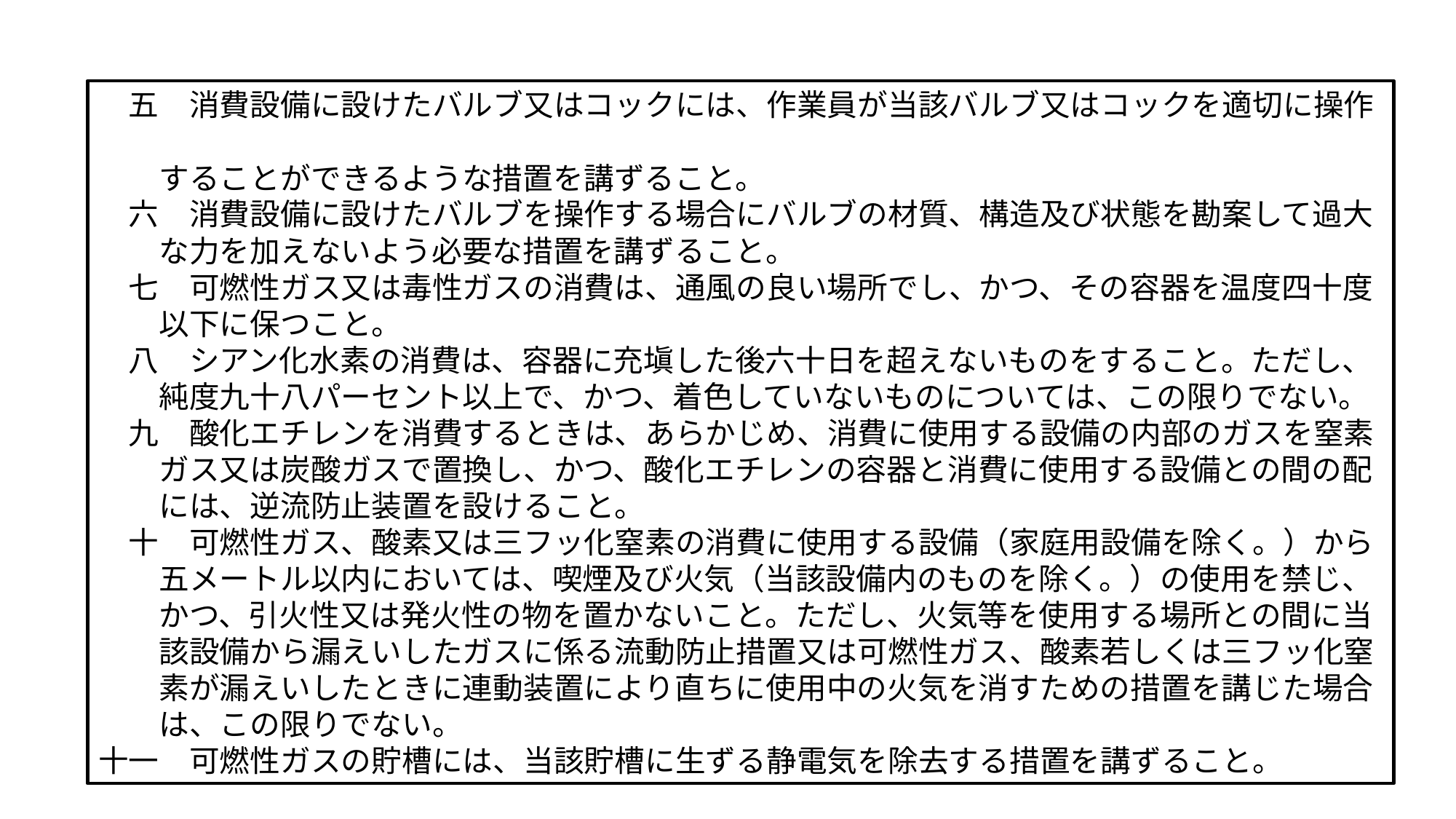

五　消費設備に設けたバルブ又はコックには、作業員が当該バルブ又はコックを適切に操作
　　することができるような措置を講ずること。
　六　消費設備に設けたバルブを操作する場合にバルブの材質、構造及び状態を勘案して過大
　　な力を加えないよう必要な措置を講ずること。
　七　可燃性ガス又は毒性ガスの消費は、通風の良い場所でし、かつ、その容器を温度四十度
　　以下に保つこと。
　八　シアン化水素の消費は、容器に充塡した後六十日を超えないものをすること。ただし、
　　純度九十八パーセント以上で、かつ、着色していないものについては、この限りでない。
　九　酸化エチレンを消費するときは、あらかじめ、消費に使用する設備の内部のガスを窒素
　　ガス又は炭酸ガスで置換し、かつ、酸化エチレンの容器と消費に使用する設備との間の配
　　には、逆流防止装置を設けること。
　十　可燃性ガス、酸素又は三フッ化窒素の消費に使用する設備（家庭用設備を除く。）から
　　五メートル以内においては、喫煙及び火気（当該設備内のものを除く。）の使用を禁じ、
　　かつ、引火性又は発火性の物を置かないこと。ただし、火気等を使用する場所との間に当
　　該設備から漏えいしたガスに係る流動防止措置又は可燃性ガス、酸素若しくは三フッ化窒
　　素が漏えいしたときに連動装置により直ちに使用中の火気を消すための措置を講じた場合
　　は、この限りでない。
十一　可燃性ガスの貯槽には、当該貯槽に生ずる静電気を除去する措置を講ずること。